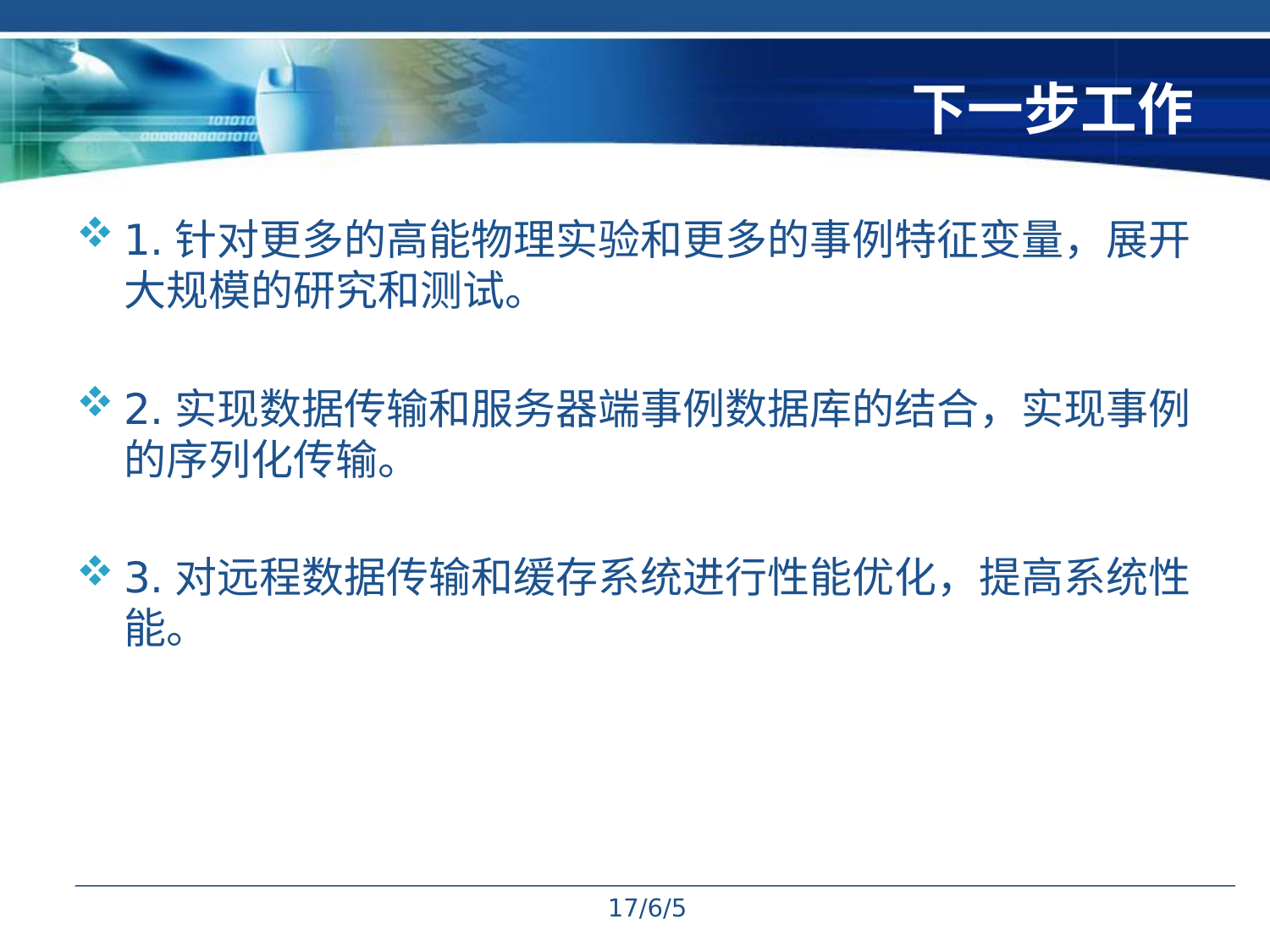

# 下一步工作
1.针对更多的高能物理实验和更多的事例特征变量，展开大规模的研究和测试。

2.实现数据传输和服务器端事例数据库的结合，实现事例的序列化传输。

3.对远程数据传输和缓存系统进行性能优化，提高系统性能。

17/6/5